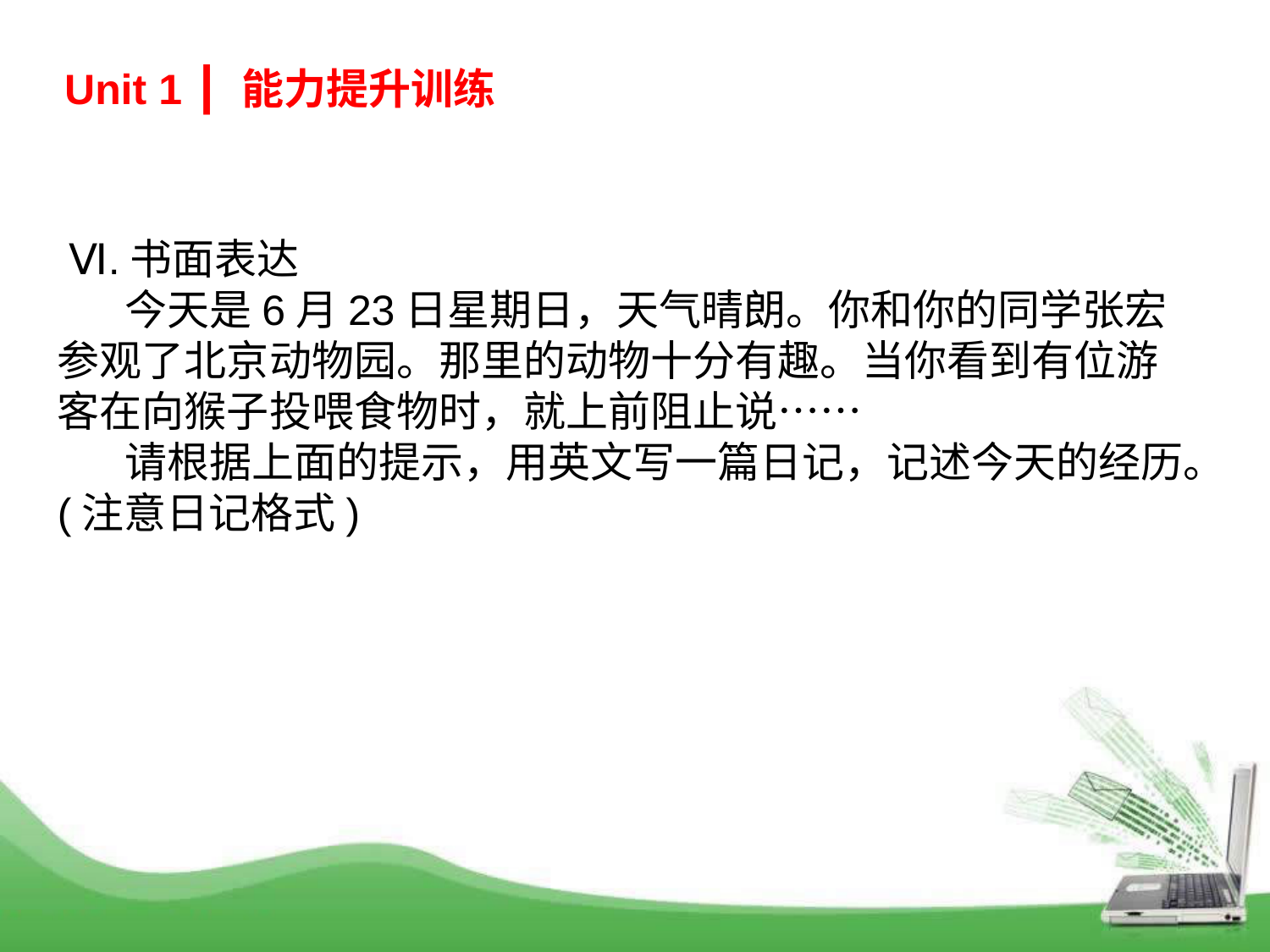

Unit 1 ┃ 能力提升训练
 Ⅵ.书面表达
      今天是6月23日星期日，天气晴朗。你和你的同学张宏参观了北京动物园。那里的动物十分有趣。当你看到有位游客在向猴子投喂食物时，就上前阻止说……
      请根据上面的提示，用英文写一篇日记，记述今天的经历。(注意日记格式)